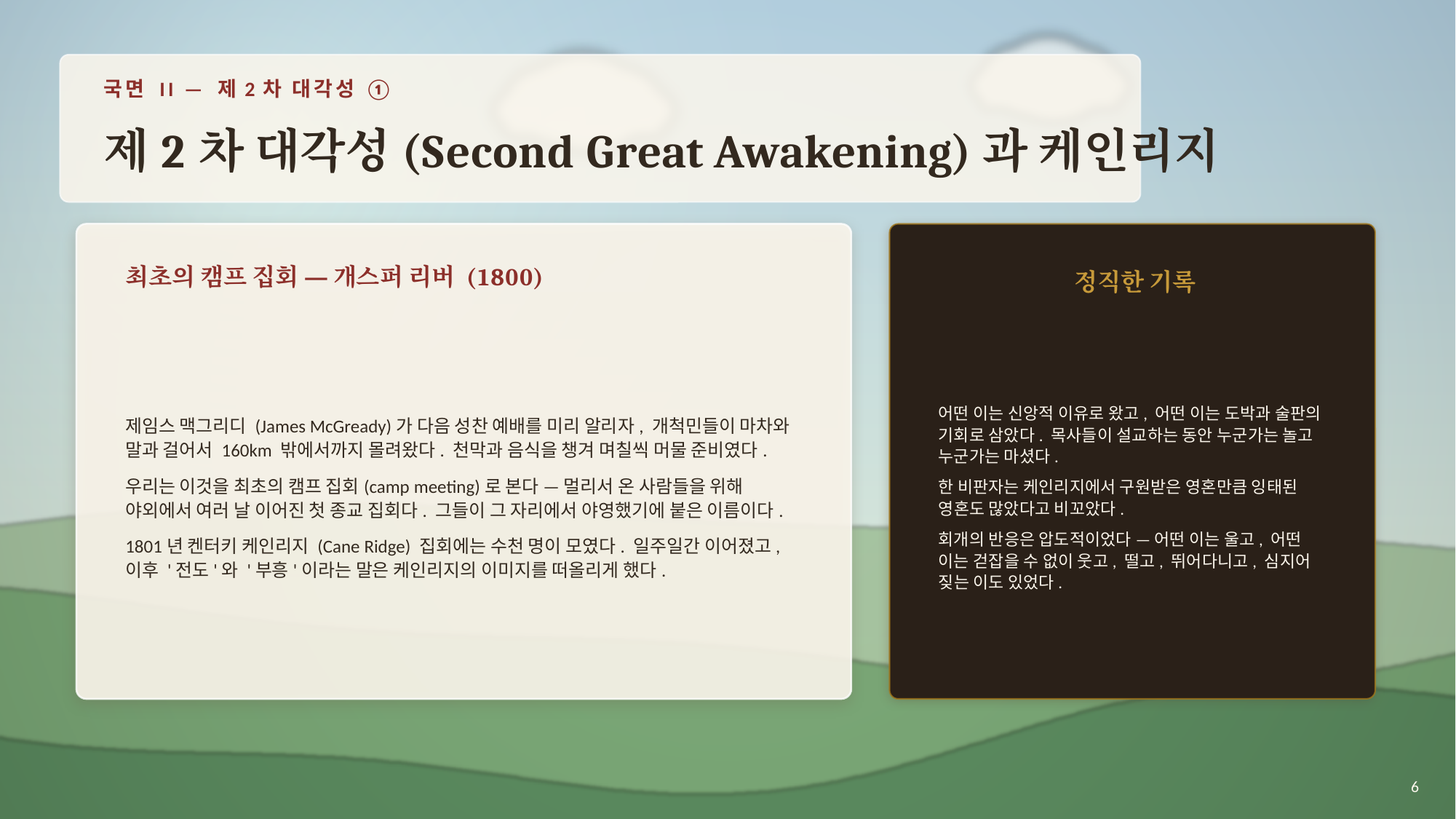

국면 II — 제2차 대각성 ①
제2차 대각성(Second Great Awakening)과 케인리지

최초의 캠프 집회 — 개스퍼 리버 (1800)
정직한 기록
제임스 맥그리디 (James McGready)가 다음 성찬 예배를 미리 알리자, 개척민들이 마차와 말과 걸어서 160km 밖에서까지 몰려왔다. 천막과 음식을 챙겨 며칠씩 머물 준비였다.
우리는 이것을 최초의 캠프 집회(camp meeting)로 본다 — 멀리서 온 사람들을 위해 야외에서 여러 날 이어진 첫 종교 집회다. 그들이 그 자리에서 야영했기에 붙은 이름이다.
1801년 켄터키 케인리지 (Cane Ridge) 집회에는 수천 명이 모였다. 일주일간 이어졌고, 이후 '전도'와 '부흥'이라는 말은 케인리지의 이미지를 떠올리게 했다.
어떤 이는 신앙적 이유로 왔고, 어떤 이는 도박과 술판의 기회로 삼았다. 목사들이 설교하는 동안 누군가는 놀고 누군가는 마셨다.
한 비판자는 케인리지에서 구원받은 영혼만큼 잉태된 영혼도 많았다고 비꼬았다.
회개의 반응은 압도적이었다 — 어떤 이는 울고, 어떤 이는 걷잡을 수 없이 웃고, 떨고, 뛰어다니고, 심지어 짖는 이도 있었다.
6